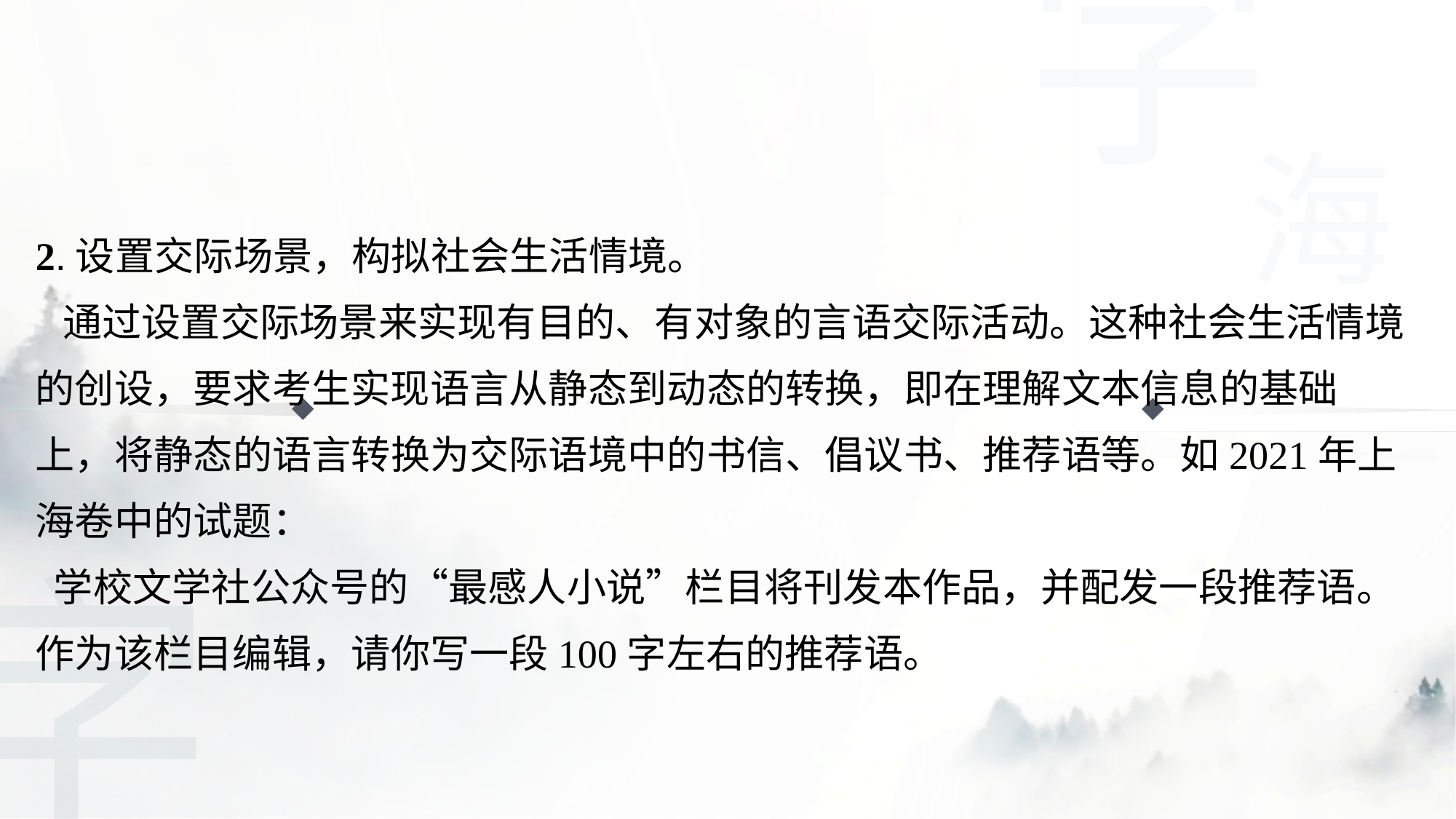

2.设置交际场景，构拟社会生活情境。
  通过设置交际场景来实现有目的、有对象的言语交际活动。这种社会生活情境的创设，要求考生实现语言从静态到动态的转换，即在理解文本信息的基础上，将静态的语言转换为交际语境中的书信、倡议书、推荐语等。如2021年上海卷中的试题：
 学校文学社公众号的“最感人小说”栏目将刊发本作品，并配发一段推荐语。作为该栏目编辑，请你写一段100字左右的推荐语。